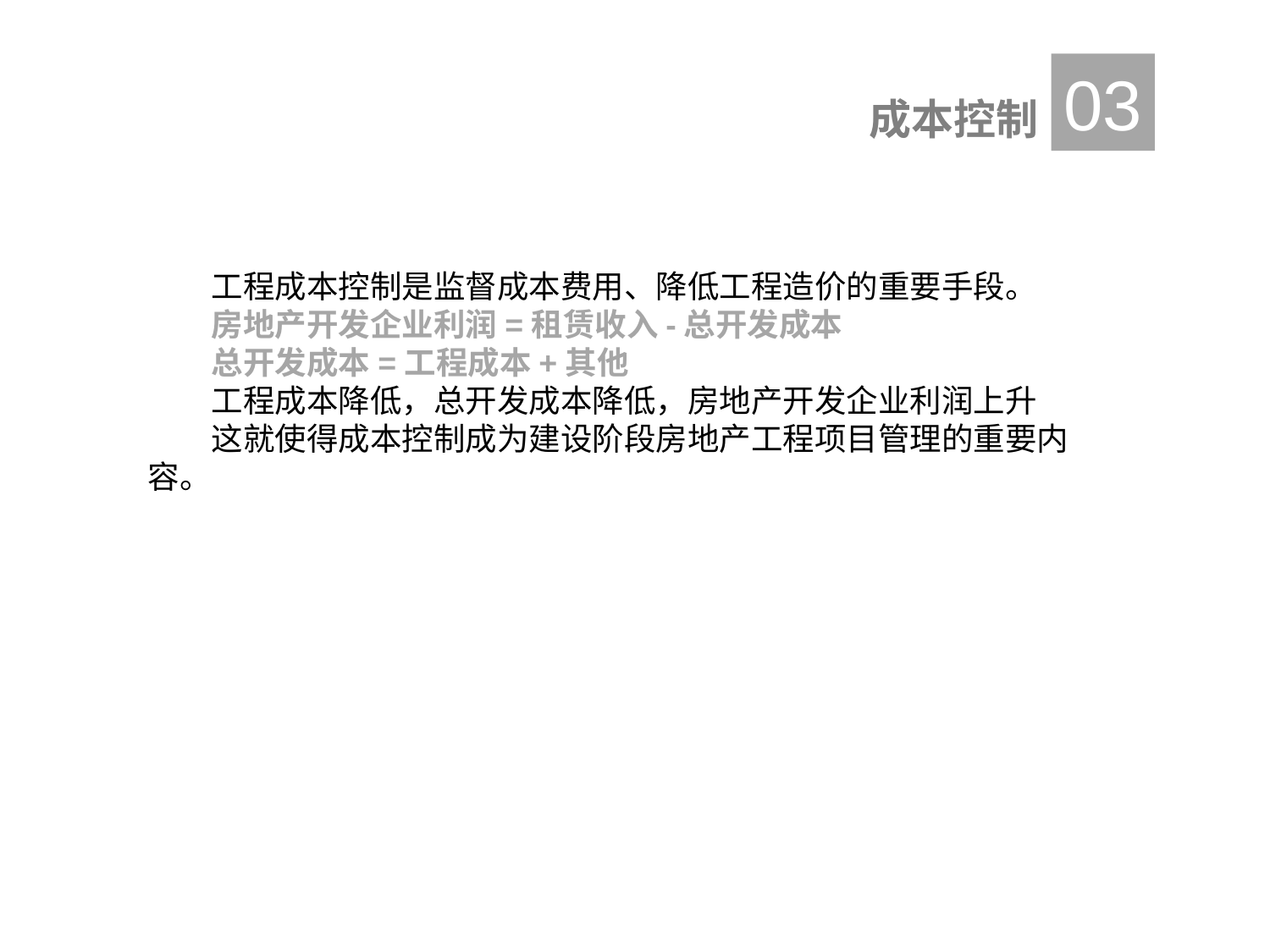

03
成本控制
工程成本控制是监督成本费用、降低工程造价的重要手段。
房地产开发企业利润=租赁收入-总开发成本
总开发成本=工程成本+其他
工程成本降低，总开发成本降低，房地产开发企业利润上升
这就使得成本控制成为建设阶段房地产工程项目管理的重要内容。